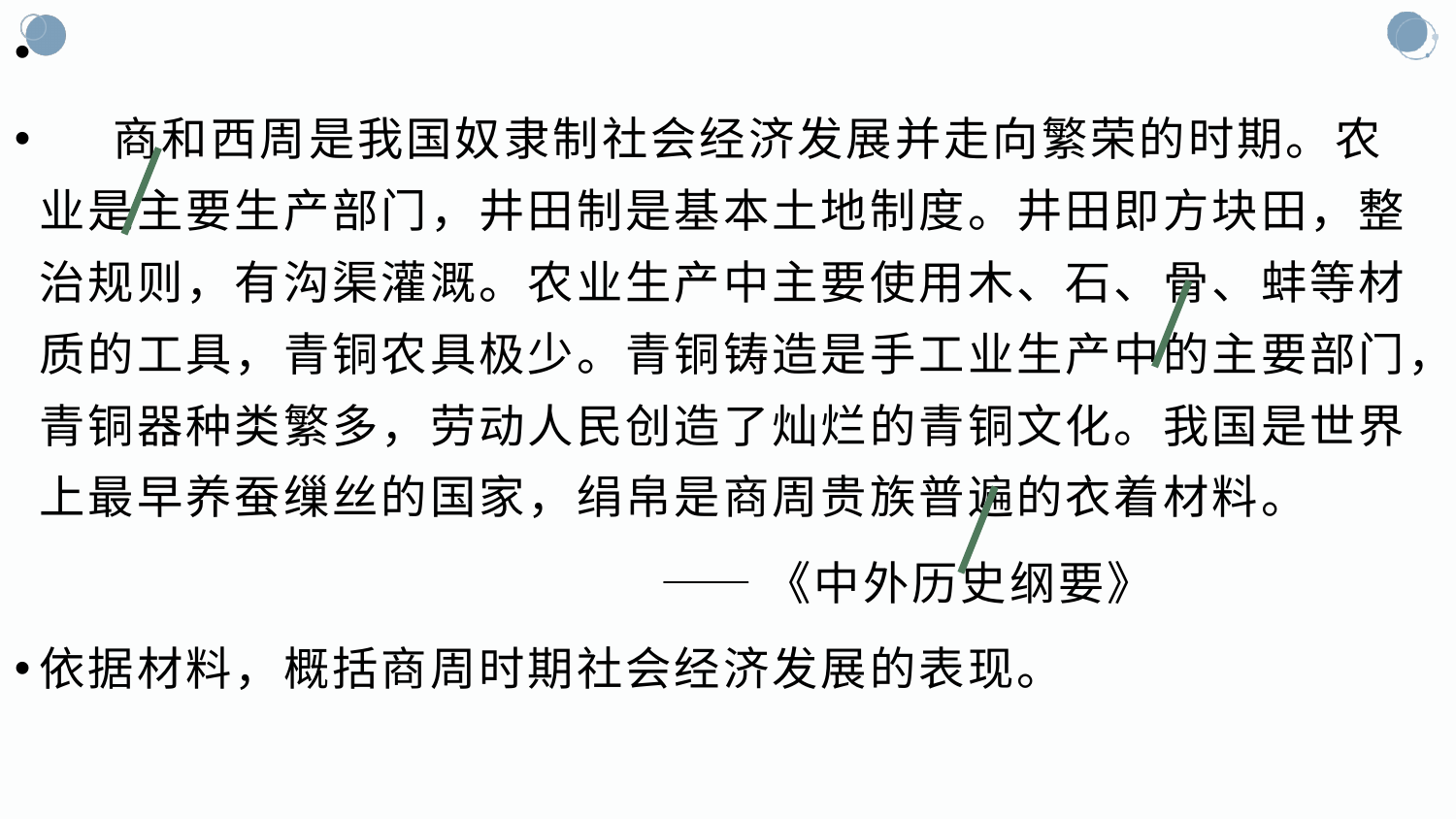

商和西周是我国奴隶制社会经济发展并走向繁荣的时期。农业是主要生产部门，井田制是基本土地制度。井田即方块田，整治规则，有沟渠灌溉。农业生产中主要使用木、石、骨、蚌等材质的工具，青铜农具极少。青铜铸造是手工业生产中的主要部门，青铜器种类繁多，劳动人民创造了灿烂的青铜文化。我国是世界上最早养蚕缫丝的国家，绢帛是商周贵族普遍的衣着材料。
                                                 ——《中外历史纲要》
依据材料，概括商周时期社会经济发展的表现。